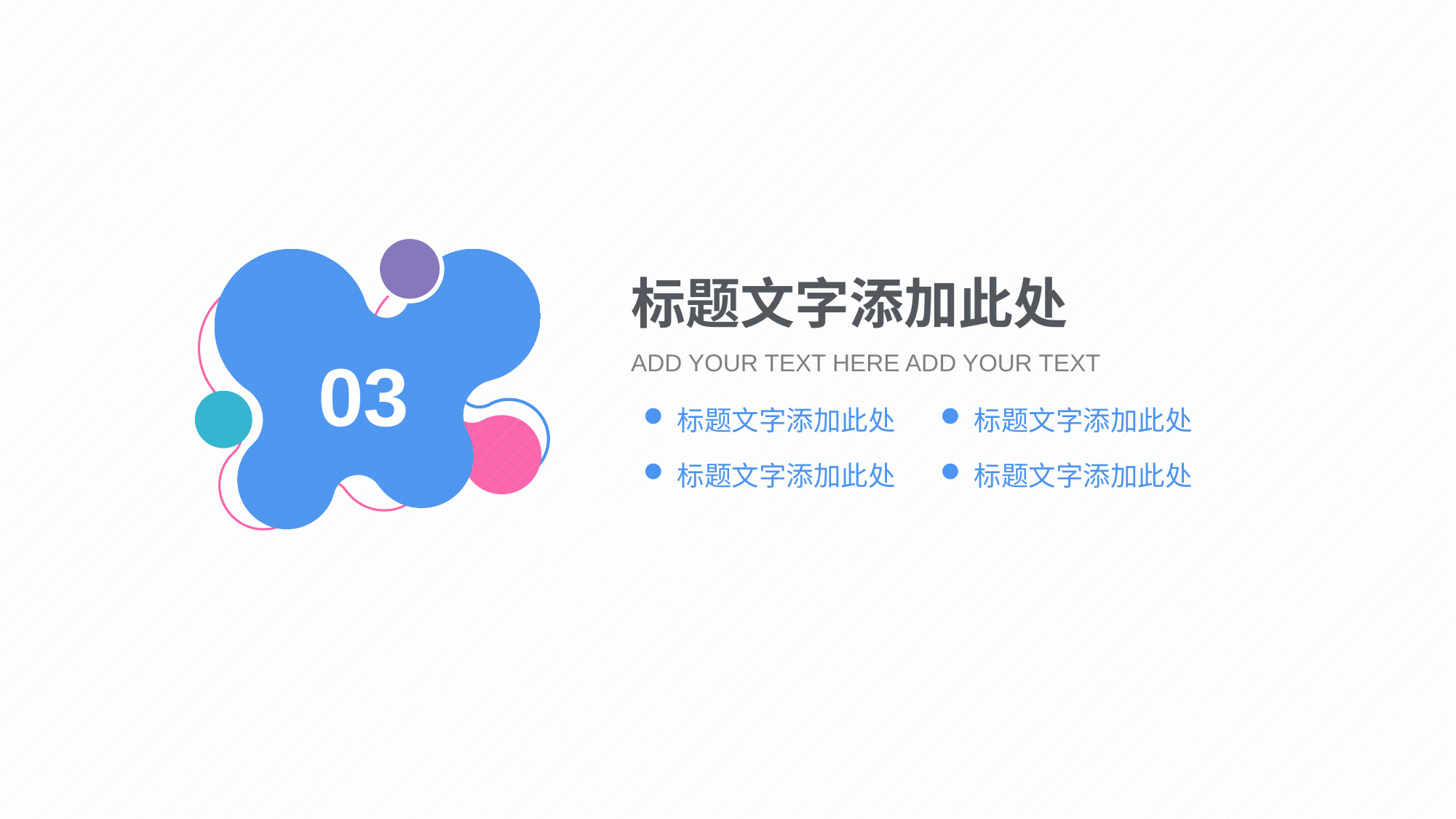

标题文字添加此处
03
ADD YOUR TEXT HERE ADD YOUR TEXT
标题文字添加此处
标题文字添加此处
标题文字添加此处
标题文字添加此处